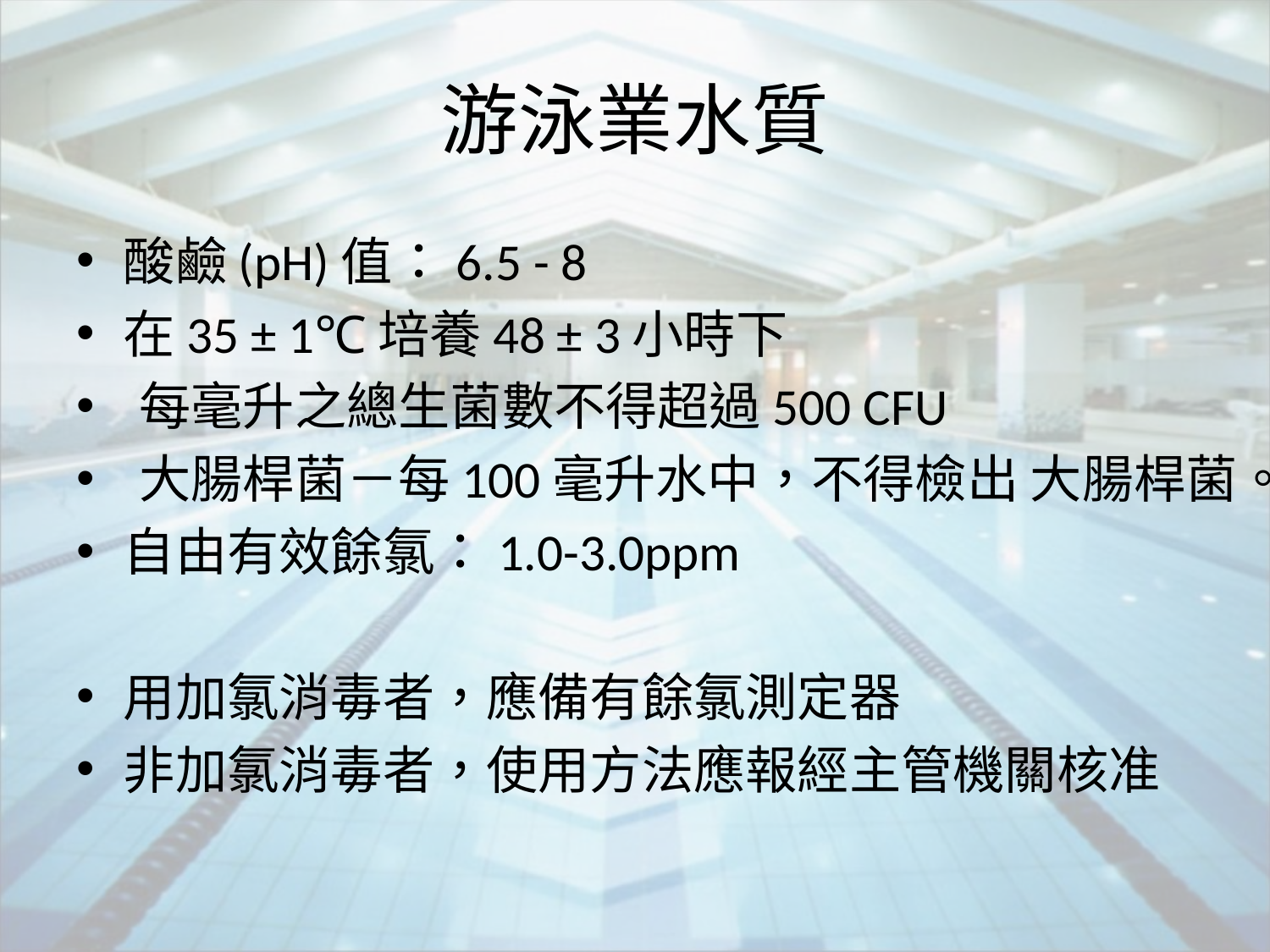

# 游泳業水質
酸鹼(pH)值：6.5 - 8
在35 ± 1℃培養48 ± 3小時下
   每毫升之總生菌數不得超過500 CFU
   大腸桿菌－每100毫升水中，不得檢出 大腸桿菌。
自由有效餘氯：1.0-3.0ppm

用加氯消毒者，應備有餘氯測定器
非加氯消毒者，使用方法應報經主管機關核准